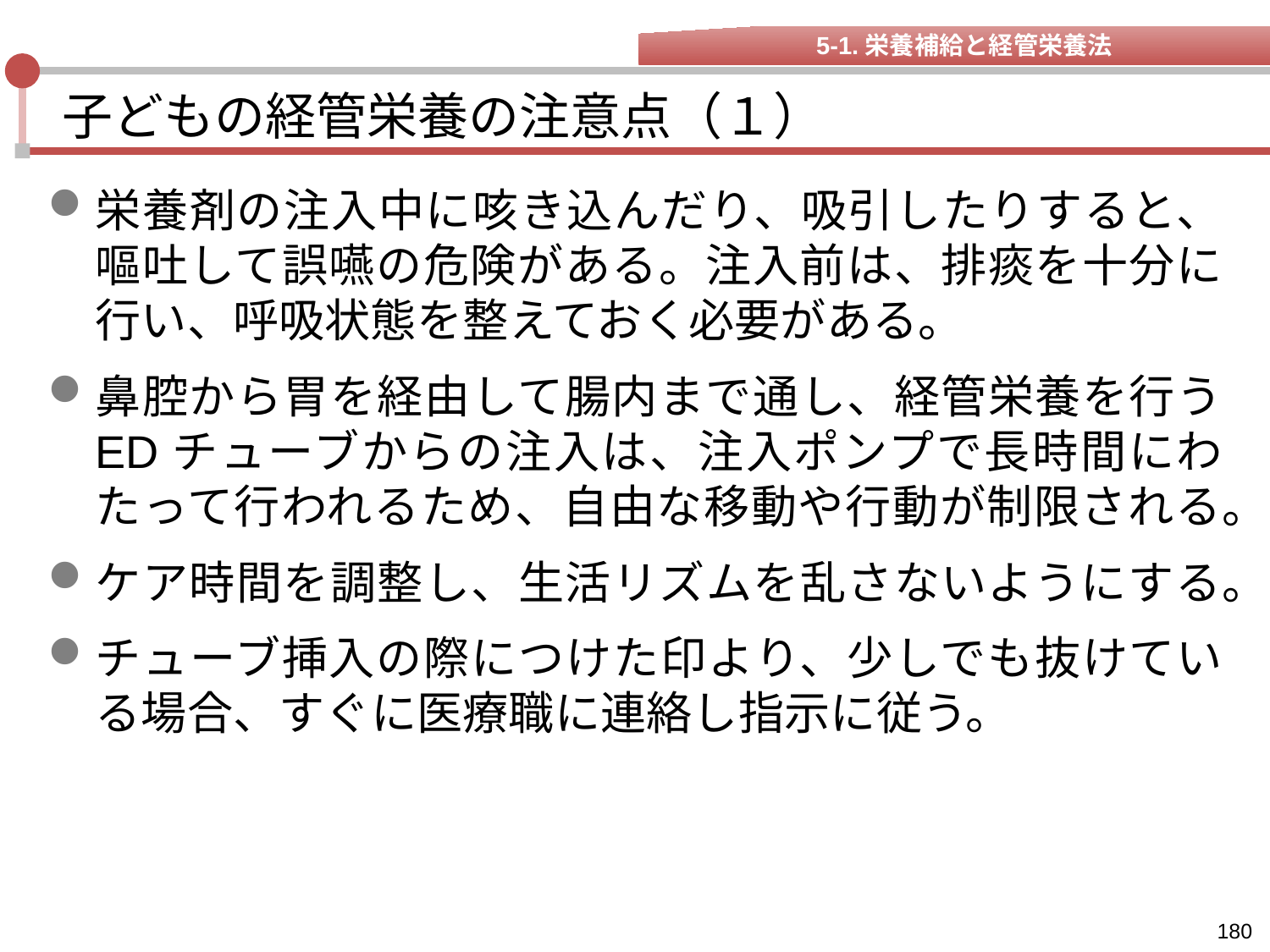

5-1.栄養補給と経管栄養法
# 子どもの経管栄養の注意点（１）
栄養剤の注入中に咳き込んだり、吸引したりすると、嘔吐して誤嚥の危険がある。注入前は、排痰を十分に行い、呼吸状態を整えておく必要がある。
鼻腔から胃を経由して腸内まで通し、経管栄養を行う EDチューブからの注入は、注入ポンプで長時間にわたって行われるため、自由な移動や行動が制限される。
ケア時間を調整し、生活リズムを乱さないようにする。
チューブ挿入の際につけた印より、少しでも抜けている場合、すぐに医療職に連絡し指示に従う。
180